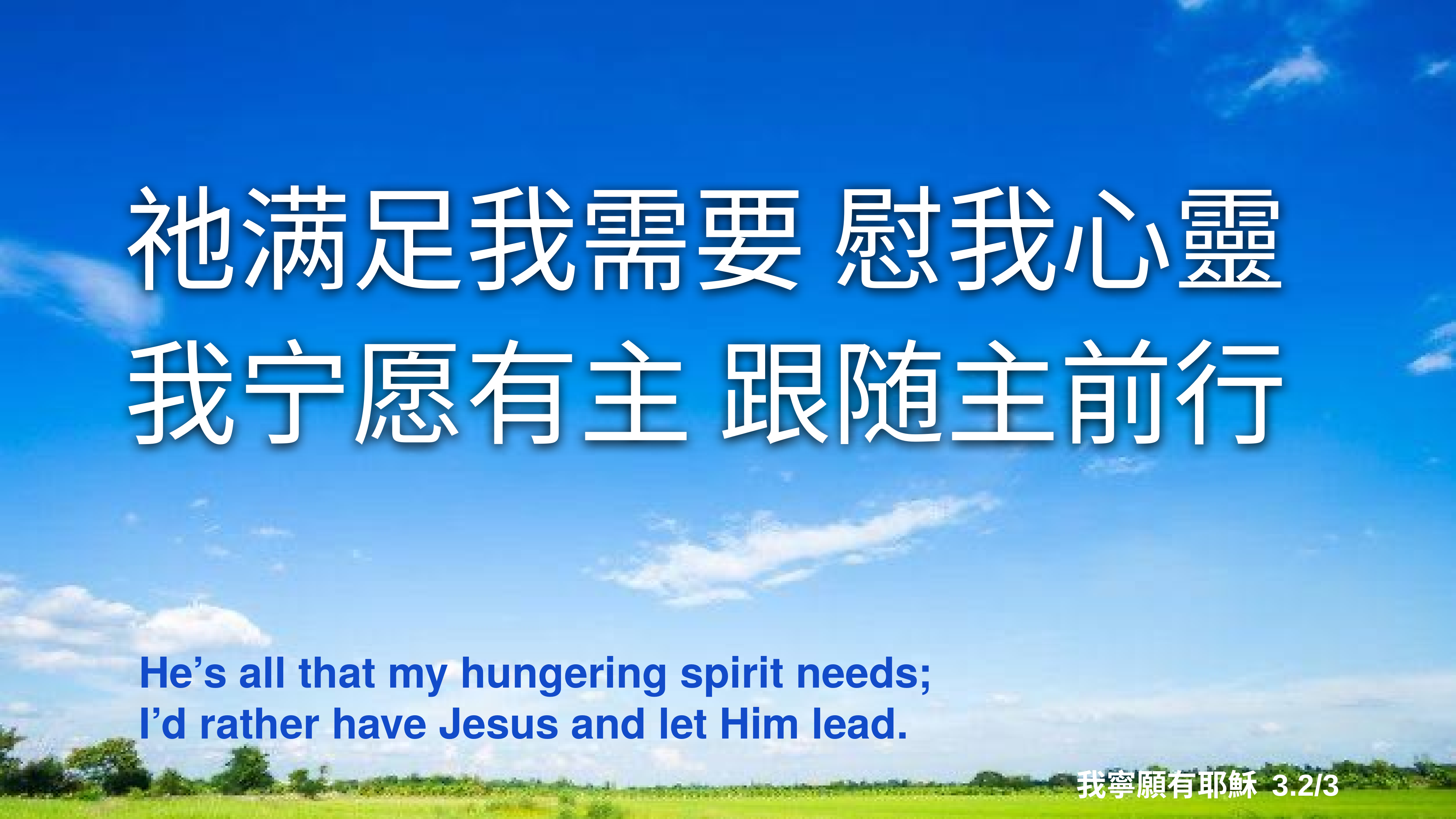

祂满足我需要 慰我心靈
我宁愿有主 跟随主前行
He’s all that my hungering spirit needs;
I’d rather have Jesus and let Him lead.
我寧願有耶穌 3.2/3